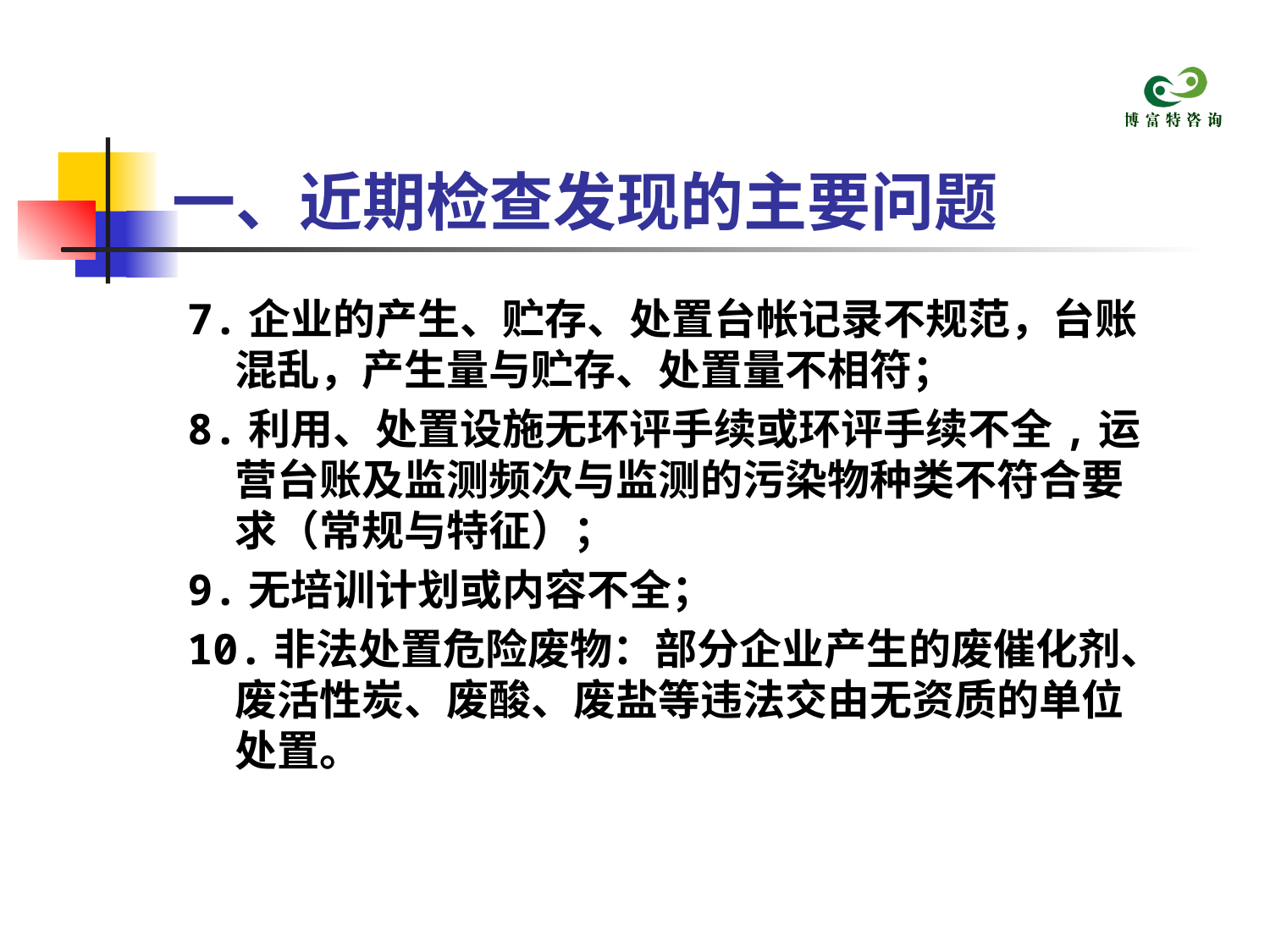

# 一、近期检查发现的主要问题
7.企业的产生、贮存、处置台帐记录不规范，台账混乱，产生量与贮存、处置量不相符；
8.利用、处置设施无环评手续或环评手续不全,运营台账及监测频次与监测的污染物种类不符合要求（常规与特征）；
9.无培训计划或内容不全；
10.非法处置危险废物：部分企业产生的废催化剂、废活性炭、废酸、废盐等违法交由无资质的单位处置。